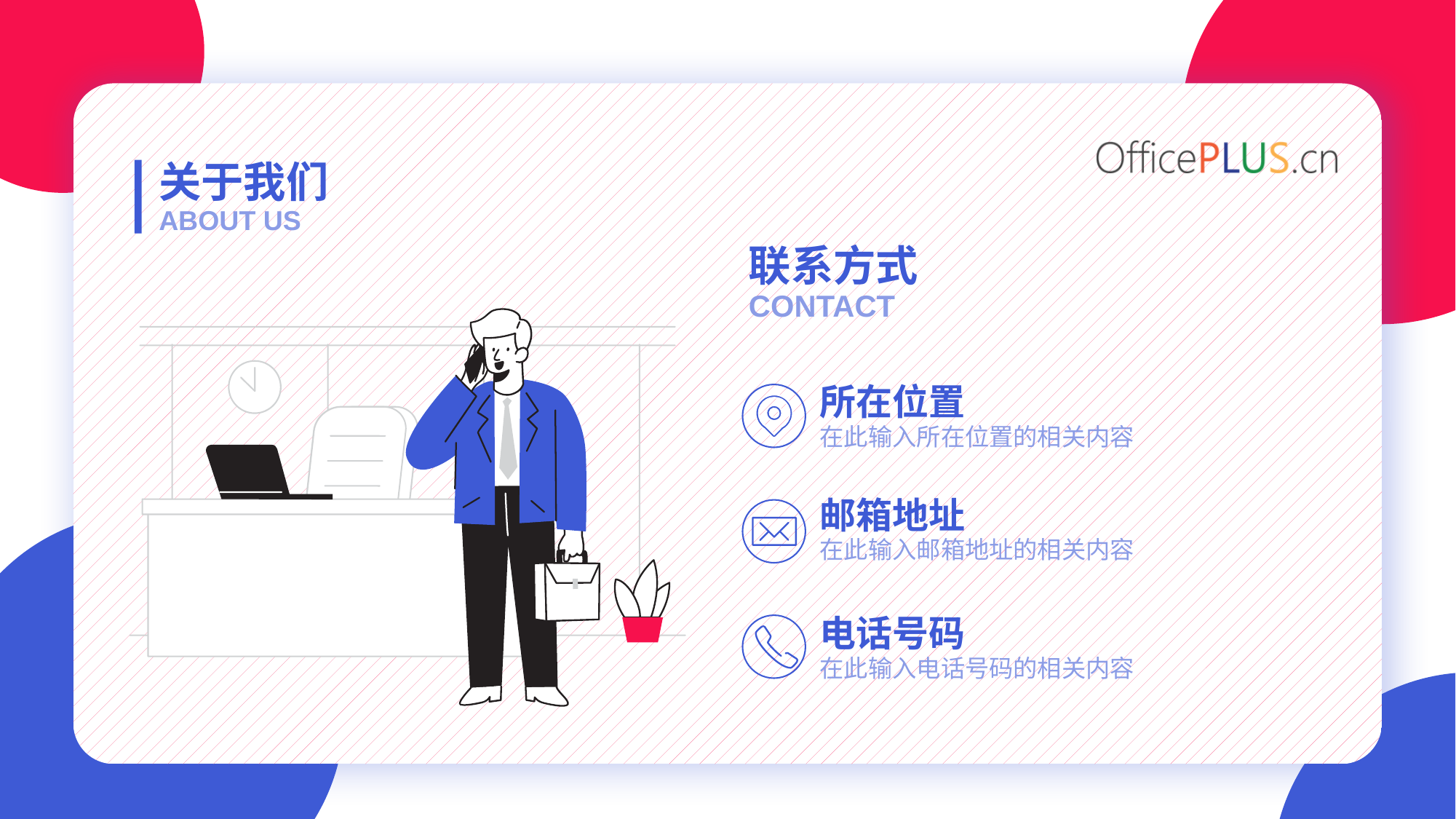

关于我们

ABOUT US
联系方式
CONTACT

所在位置

在此输入所在位置的相关内容
邮箱地址

在此输入邮箱地址的相关内容
电话号码

在此输入电话号码的相关内容